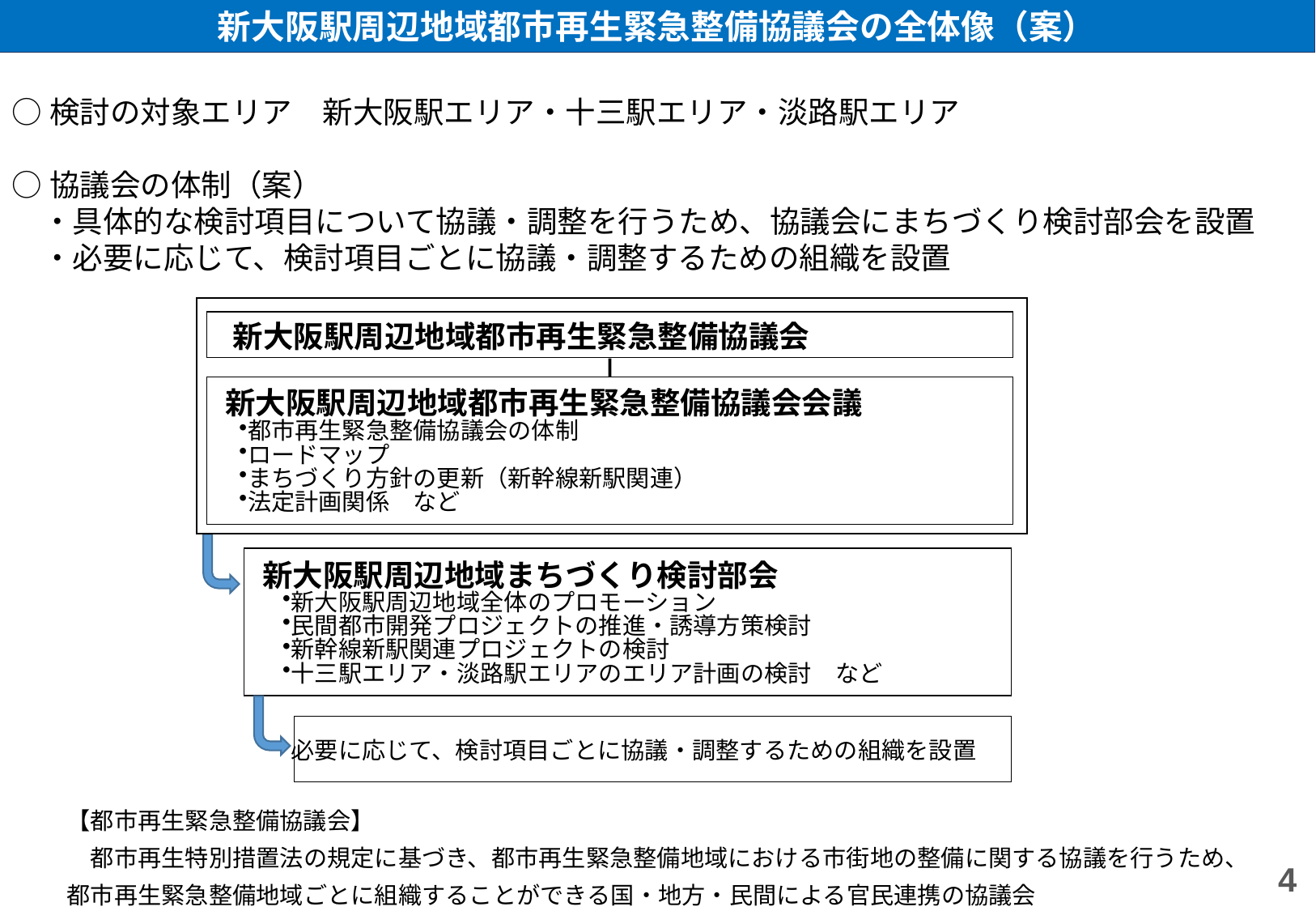

新大阪駅周辺地域都市再生緊急整備協議会の全体像（案）
○検討の対象エリア　新大阪駅エリア・十三駅エリア・淡路駅エリア

○協議会の体制（案）
　・具体的な検討項目について協議・調整を行うため、協議会にまちづくり検討部会を設置
　・必要に応じて、検討項目ごとに協議・調整するための組織を設置

 新大阪駅周辺地域都市再生緊急整備協議会

新大阪駅周辺地域都市再生緊急整備協議会会議
都市再生緊急整備協議会の体制
ロードマップ
まちづくり方針の更新（新幹線新駅関連）
法定計画関係　など

新大阪駅周辺地域まちづくり検討部会
新大阪駅周辺地域全体のプロモーション
民間都市開発プロジェクトの推進・誘導方策検討
新幹線新駅関連プロジェクトの検討
十三駅エリア・淡路駅エリアのエリア計画の検討　など

必要に応じて、検討項目ごとに協議・調整するための組織を設置
【都市再生緊急整備協議会】
　都市再生特別措置法の規定に基づき、都市再生緊急整備地域における市街地の整備に関する協議を行うため、都市再生緊急整備地域ごとに組織することができる国・地方・民間による官民連携の協議会

4